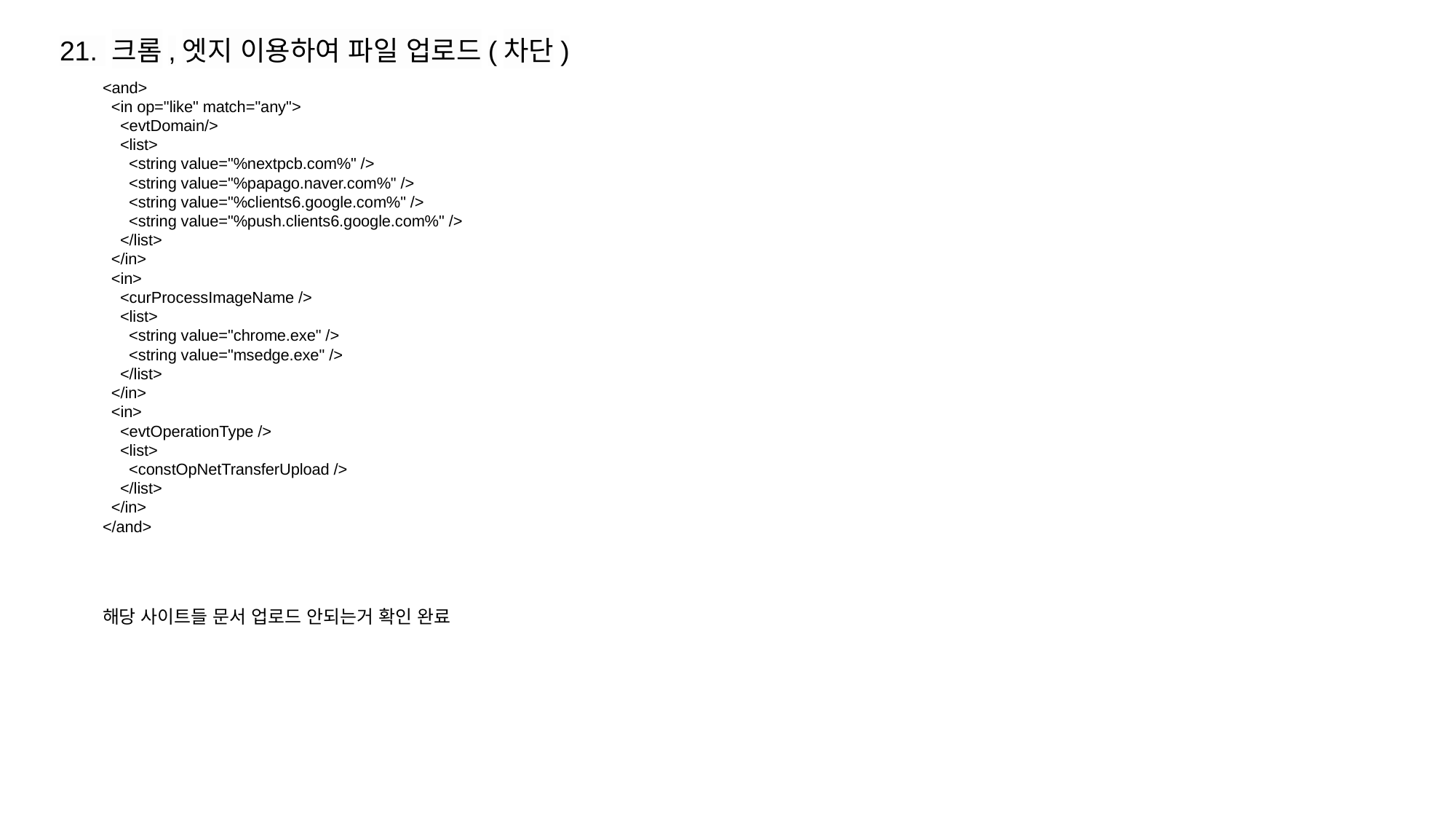

21. 크롬,엣지 이용하여 파일 업로드(차단)
<and>
  <in op="like" match="any">
    <evtDomain/>
    <list>
      <string value="%nextpcb.com%" />
      <string value="%papago.naver.com%" />
      <string value="%clients6.google.com%" />
      <string value="%push.clients6.google.com%" />
    </list>
  </in>
  <in>
    <curProcessImageName />
    <list>
      <string value="chrome.exe" />
      <string value="msedge.exe" />
    </list>
  </in>
  <in>
    <evtOperationType />
    <list>
      <constOpNetTransferUpload />
    </list>
  </in>
</and>
해당 사이트들 문서 업로드 안되는거 확인 완료